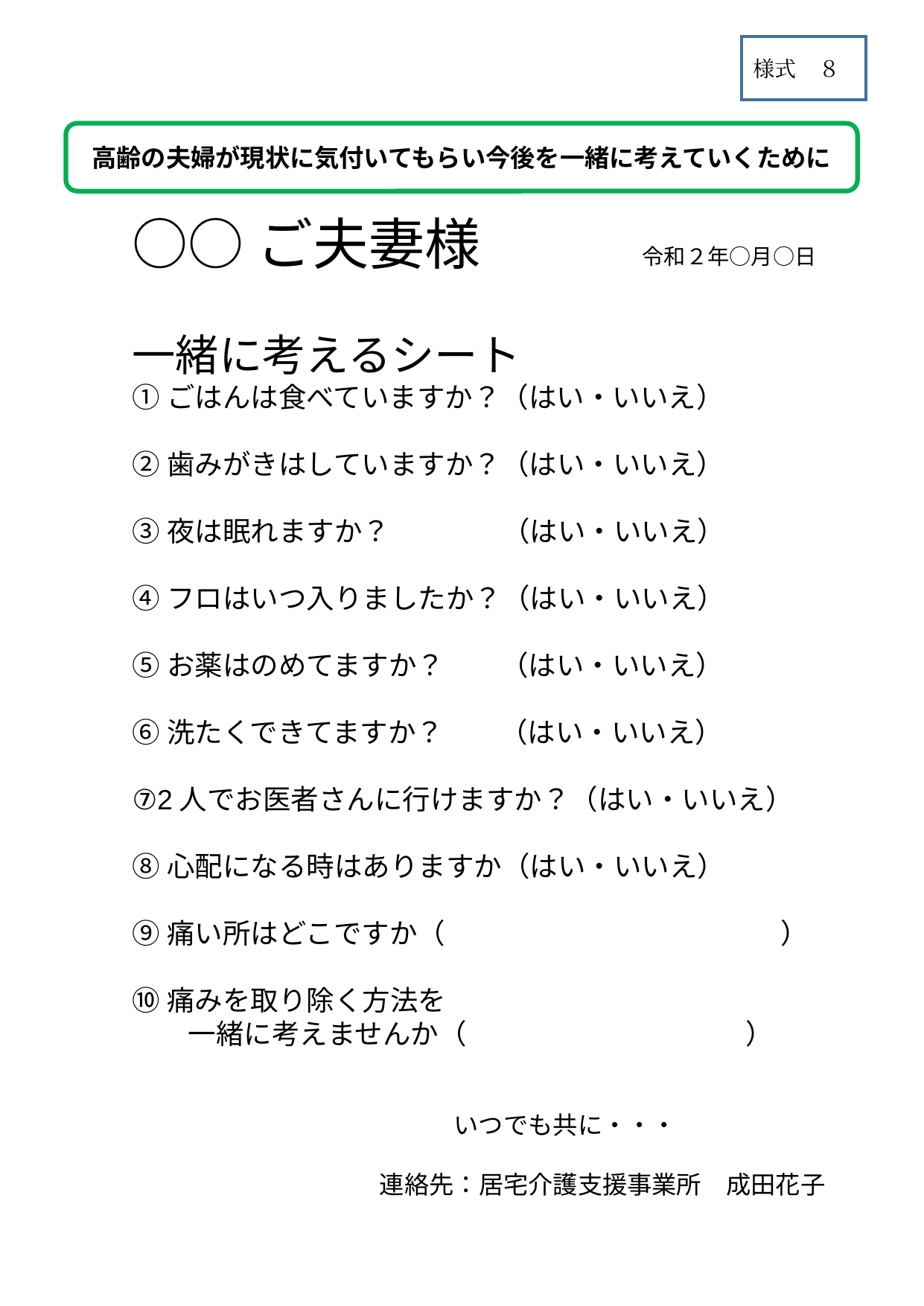

様式　８
高齢の夫婦が現状に気付いてもらい今後を一緒に考えていくために

○○ご夫妻様　　　　令和２年○月○日

一緒に考えるシート
①ごはんは食べていますか？（はい・いいえ）

②歯みがきはしていますか？（はい・いいえ）

③夜は眠れますか？　　　　（はい・いいえ）

④フロはいつ入りましたか？（はい・いいえ）

⑤お薬はのめてますか？　　（はい・いいえ）

⑥洗たくできてますか？　　（はい・いいえ）

⑦2人でお医者さんに行けますか？（はい・いいえ）

⑧心配になる時はありますか（はい・いいえ）

⑨痛い所はどこですか（　　　　　　　　　　　　）

⑩痛みを取り除く方法を
　　一緒に考えませんか（　　　　　　　　　　）

　　　　　　　　　　　　　いつでも共に・・・

　　　　　　　　　　連絡先：居宅介護支援事業所　成田花子